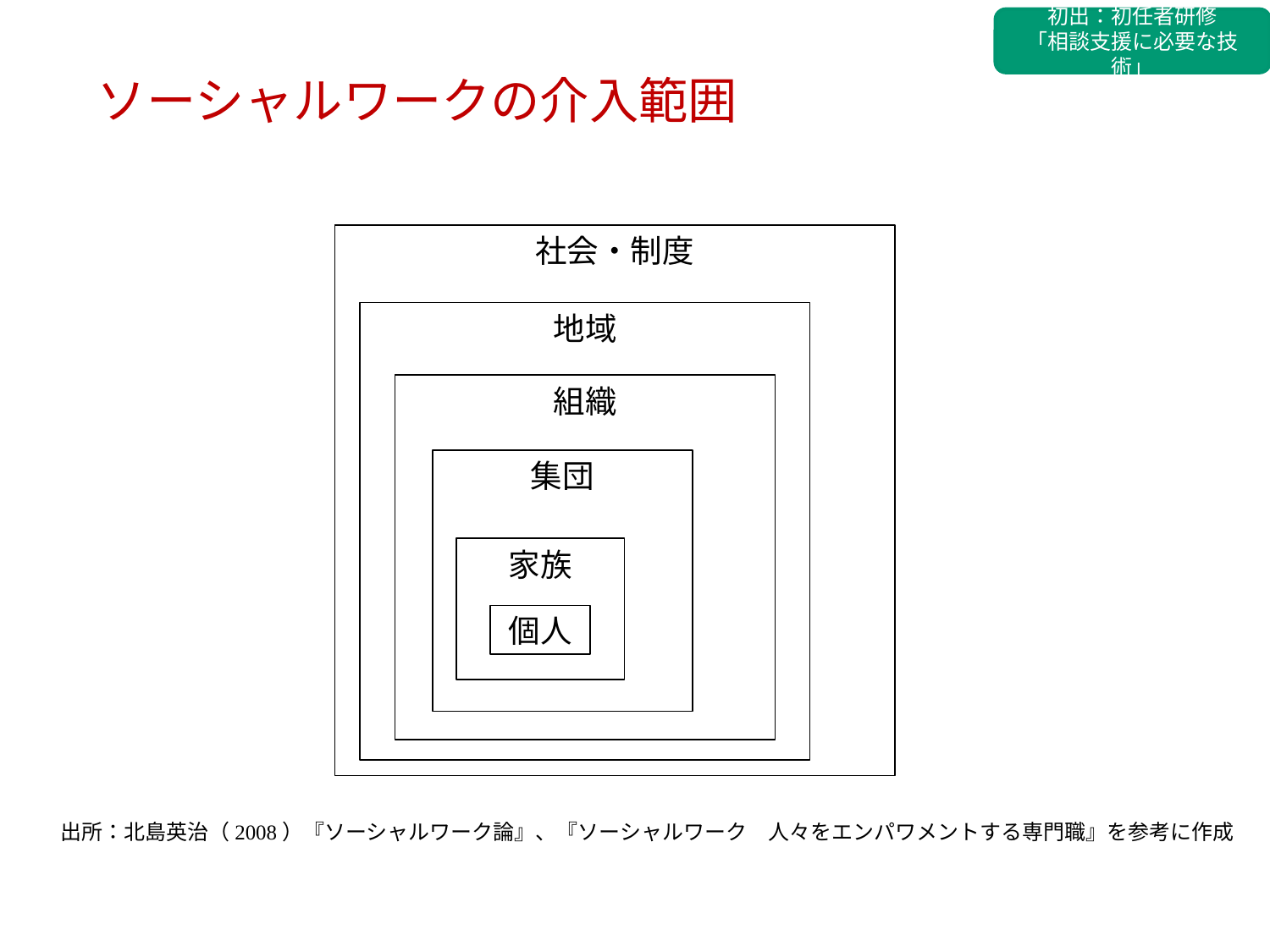

初出：初任者研修
「相談支援に必要な技術」
ソーシャルワークの介入範囲
社会・制度
地域
組織
集団
家族
個人
出所：北島英治（2008）『ソーシャルワーク論』、『ソーシャルワーク　人々をエンパワメントする専門職』を参考に作成